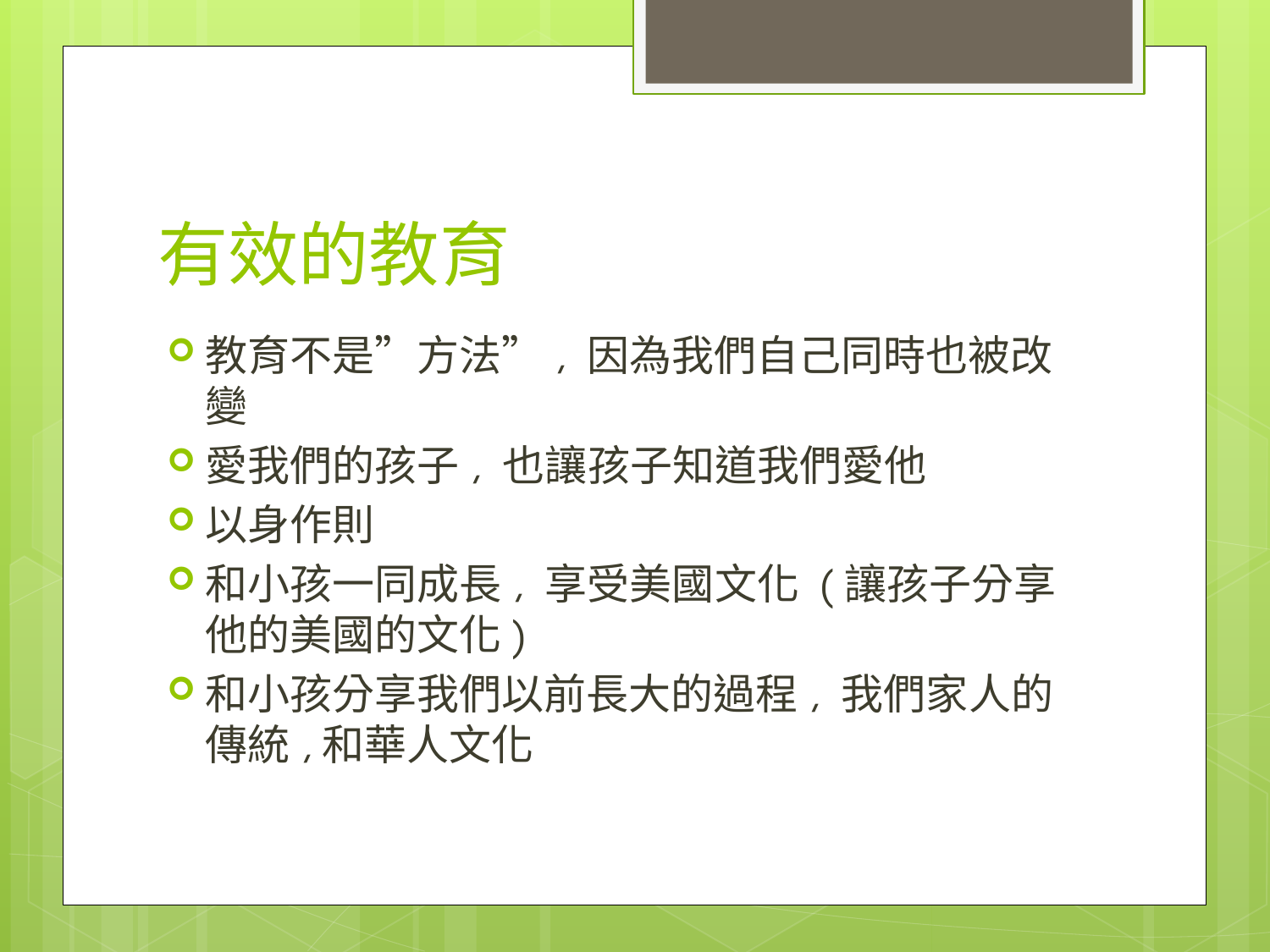

# 有效的教育
教育不是”方法”, 因為我們自己同時也被改變
愛我們的孩子, 也讓孩子知道我們愛他
以身作則
和小孩一同成長, 享受美國文化 (讓孩子分享他的美國的文化)
和小孩分享我們以前長大的過程, 我們家人的傳統,和華人文化